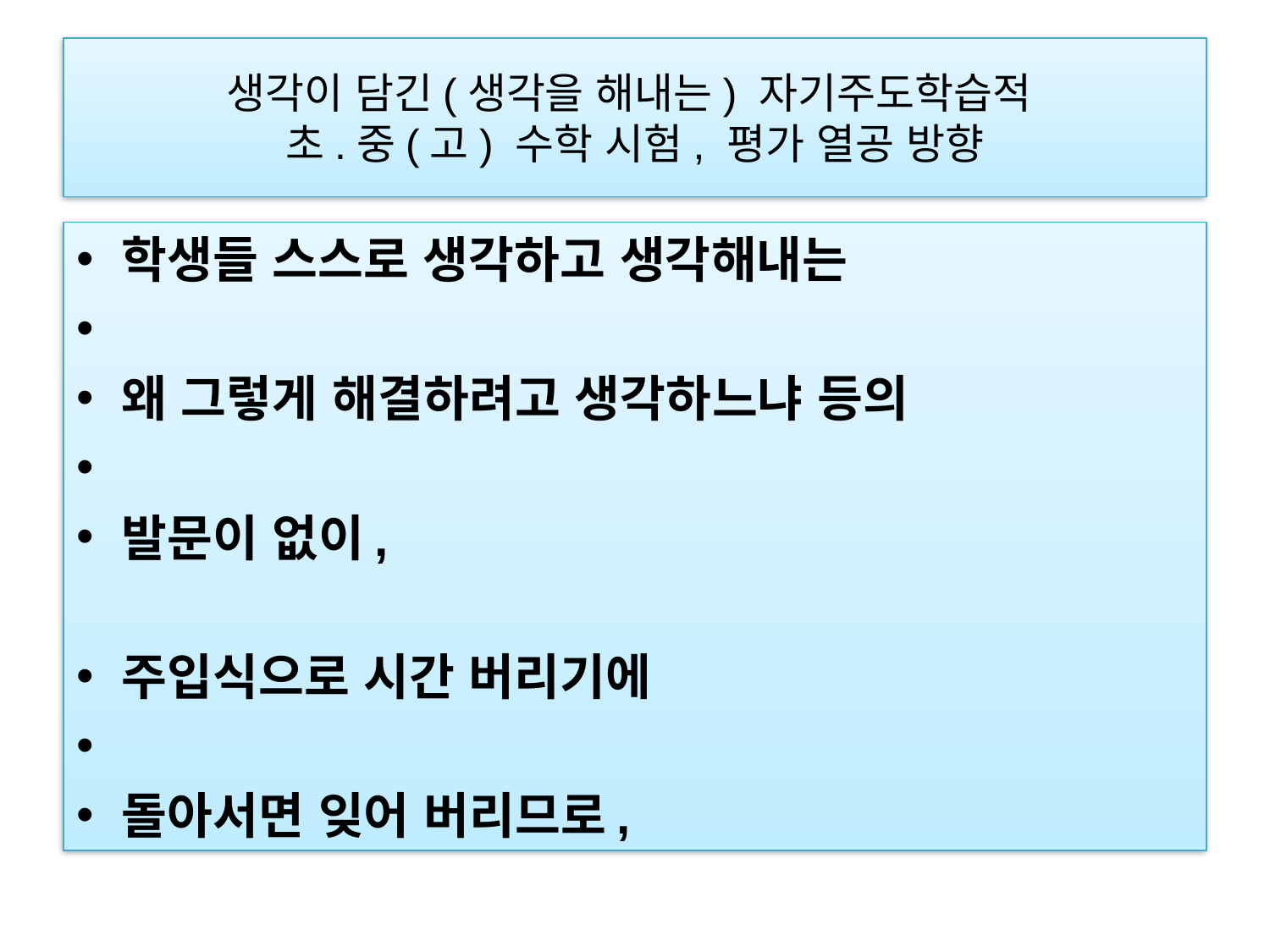

# 생각이 담긴(생각을 해내는) 자기주도학습적 초.중(고) 수학 시험, 평가 열공 방향
학생들 스스로 생각하고 생각해내는

왜 그렇게 해결하려고 생각하느냐 등의

발문이 없이,

주입식으로 시간 버리기에

돌아서면 잊어 버리므로,